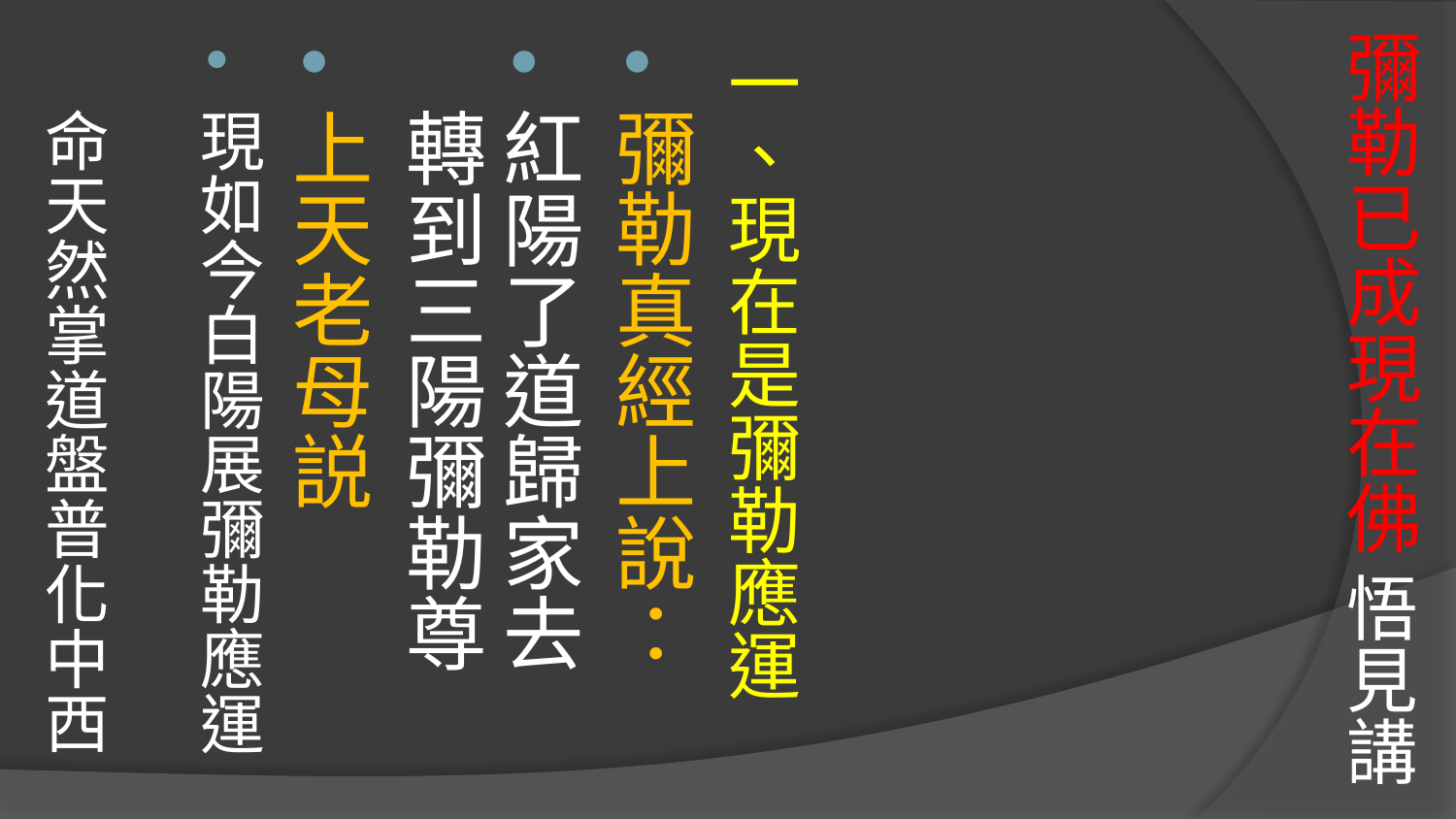

# 彌勒已成現在佛 悟見講
一、現在是彌勒應運
彌勒真經上說：
紅陽了道歸家去      轉到三陽彌勒尊
上天老母説
現如今白陽展彌勒應運　
命天然掌道盤普化中西